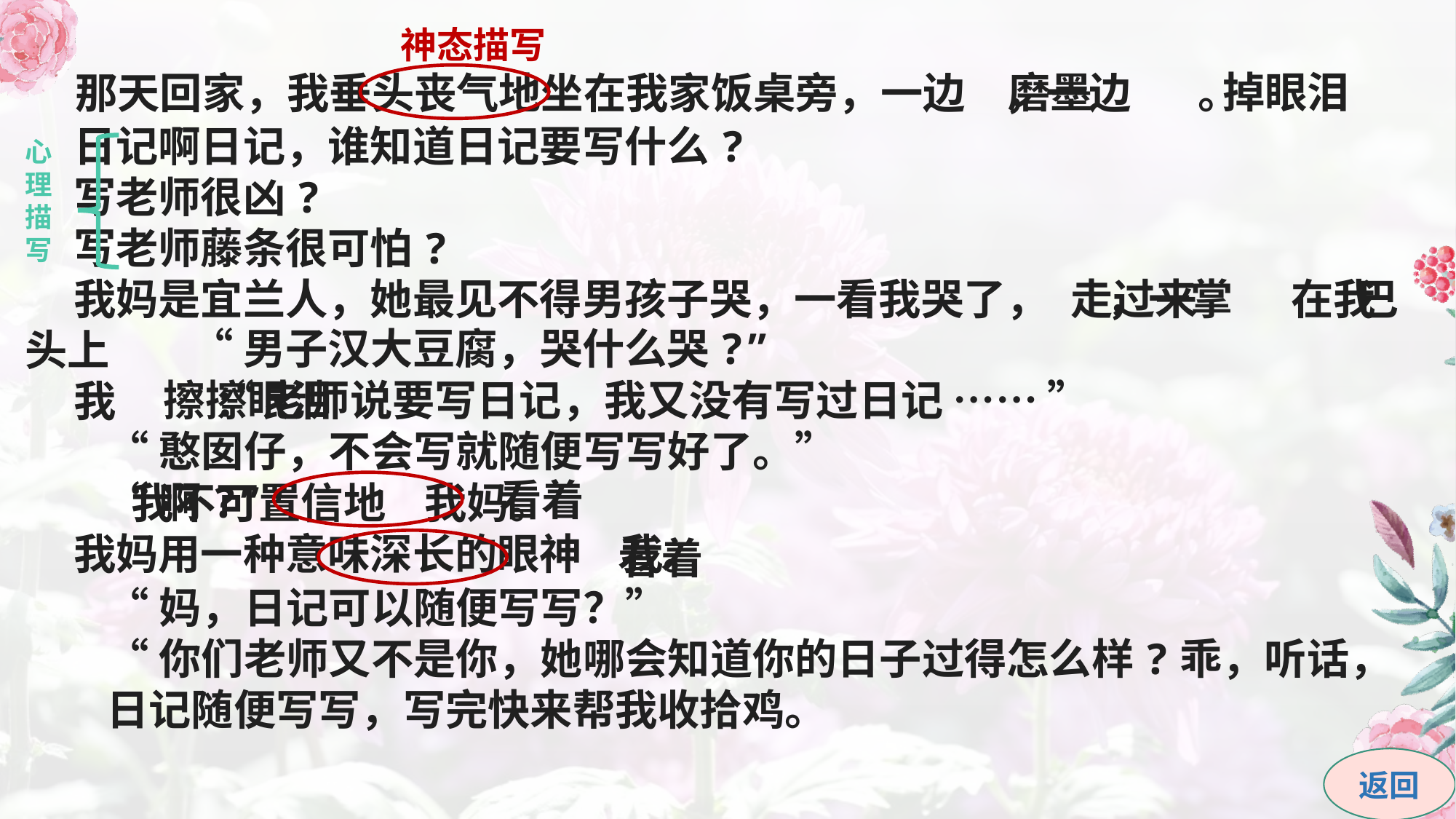

神态描写
   那天回家，我垂头丧气地坐在我家饭桌旁，一边    ，一边       。
    日记啊日记，谁知道日记要写什么?
    写老师很凶?
    写老师藤条很可怕?
    我妈是宜兰人，她最见不得男孩子哭，一看我哭了，      ，一掌      在我头上
    我         :

          我不可置信地    我妈。
    我妈用一种意味深长的眼神    我。

磨墨
掉眼泪

心理描写

走过来
巴
“男子汉大豆腐，哭什么哭?”
           “老师说要写日记，我又没有写过日记 …… ”
“憨囡仔，不会写就随便写写好了。”
“啊?”

擦擦眼泪
看着

看着

“妈，日记可以随便写写？”
“你们老师又不是你，她哪会知道你的日子过得怎么样?乖，听话，日记随便写写，写完快来帮我收拾鸡。

返回